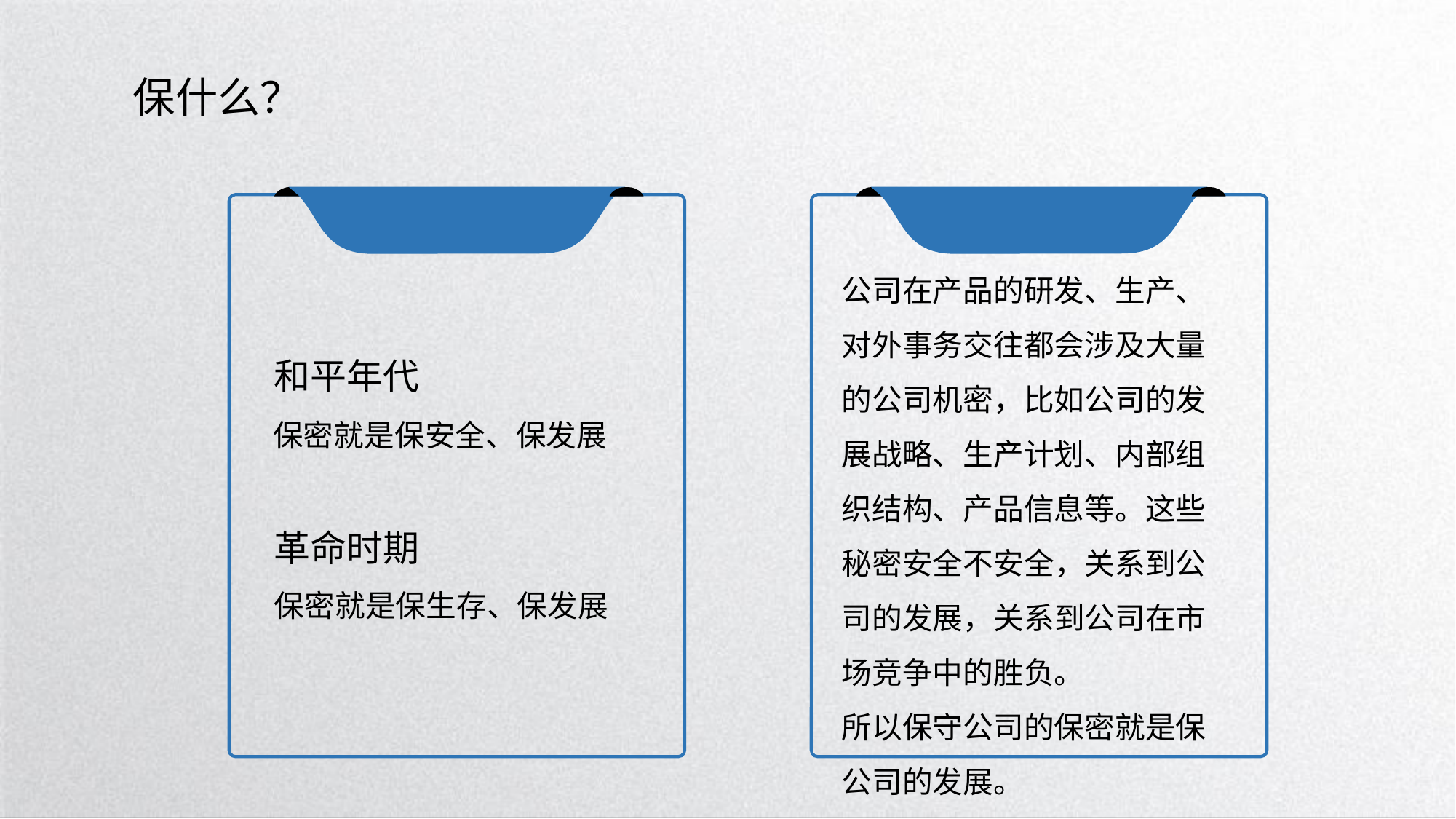

保什么？

和平年代
保密就是保安全、保发展
革命时期
保密就是保生存、保发展

公司在产品的研发、生产、对外事务交往都会涉及大量的公司机密，比如公司的发展战略、生产计划、内部组织结构、产品信息等。这些秘密安全不安全，关系到公司的发展，关系到公司在市场竞争中的胜负。
所以保守公司的保密就是保公司的发展。